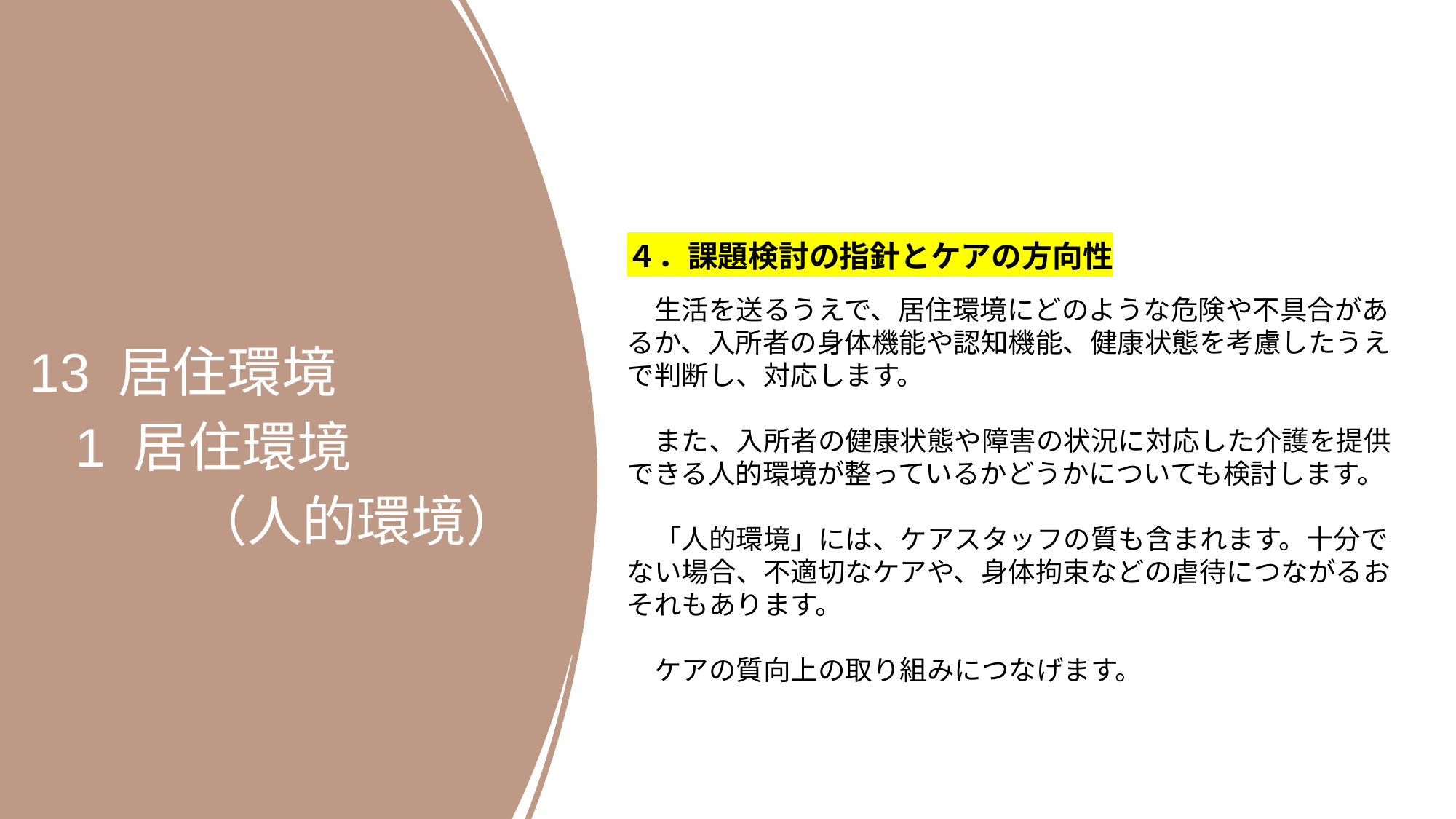

13 居住環境
   1 居住環境
　　　（人的環境）

４．課題検討の指針とケアの方向性

　生活を送るうえで、居住環境にどのような危険や不具合があるか、入所者の身体機能や認知機能、健康状態を考慮したうえで判断し、対応します。

　また、入所者の健康状態や障害の状況に対応した介護を提供できる人的環境が整っているかどうかについても検討します。

　「人的環境」には、ケアスタッフの質も含まれます。十分でない場合、不適切なケアや、身体拘束などの虐待につながるおそれもあります。

　ケアの質向上の取り組みにつなげます。